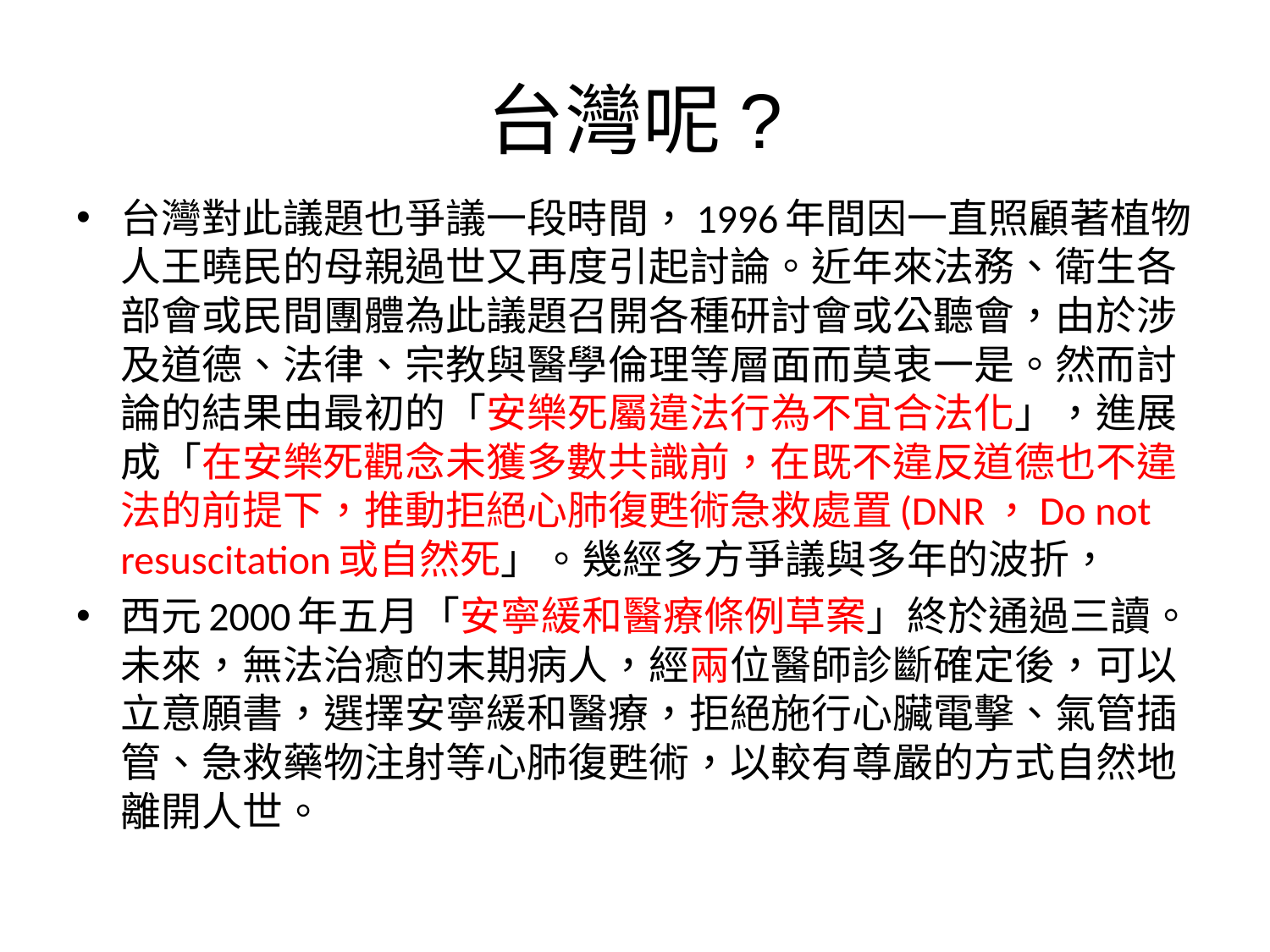

# 台灣呢?
台灣對此議題也爭議一段時間，1996年間因一直照顧著植物人王曉民的母親過世又再度引起討論。近年來法務、衛生各部會或民間團體為此議題召開各種研討會或公聽會，由於涉及道德、法律、宗教與醫學倫理等層面而莫衷一是。然而討論的結果由最初的「安樂死屬違法行為不宜合法化」，進展成「在安樂死觀念未獲多數共識前，在既不違反道德也不違法的前提下，推動拒絕心肺復甦術急救處置(DNR，Do not resuscitation或自然死」。幾經多方爭議與多年的波折，
西元2000年五月「安寧緩和醫療條例草案」終於通過三讀。未來，無法治癒的末期病人，經兩位醫師診斷確定後，可以立意願書，選擇安寧緩和醫療，拒絕施行心臟電擊、氣管插管、急救藥物注射等心肺復甦術，以較有尊嚴的方式自然地離開人世。